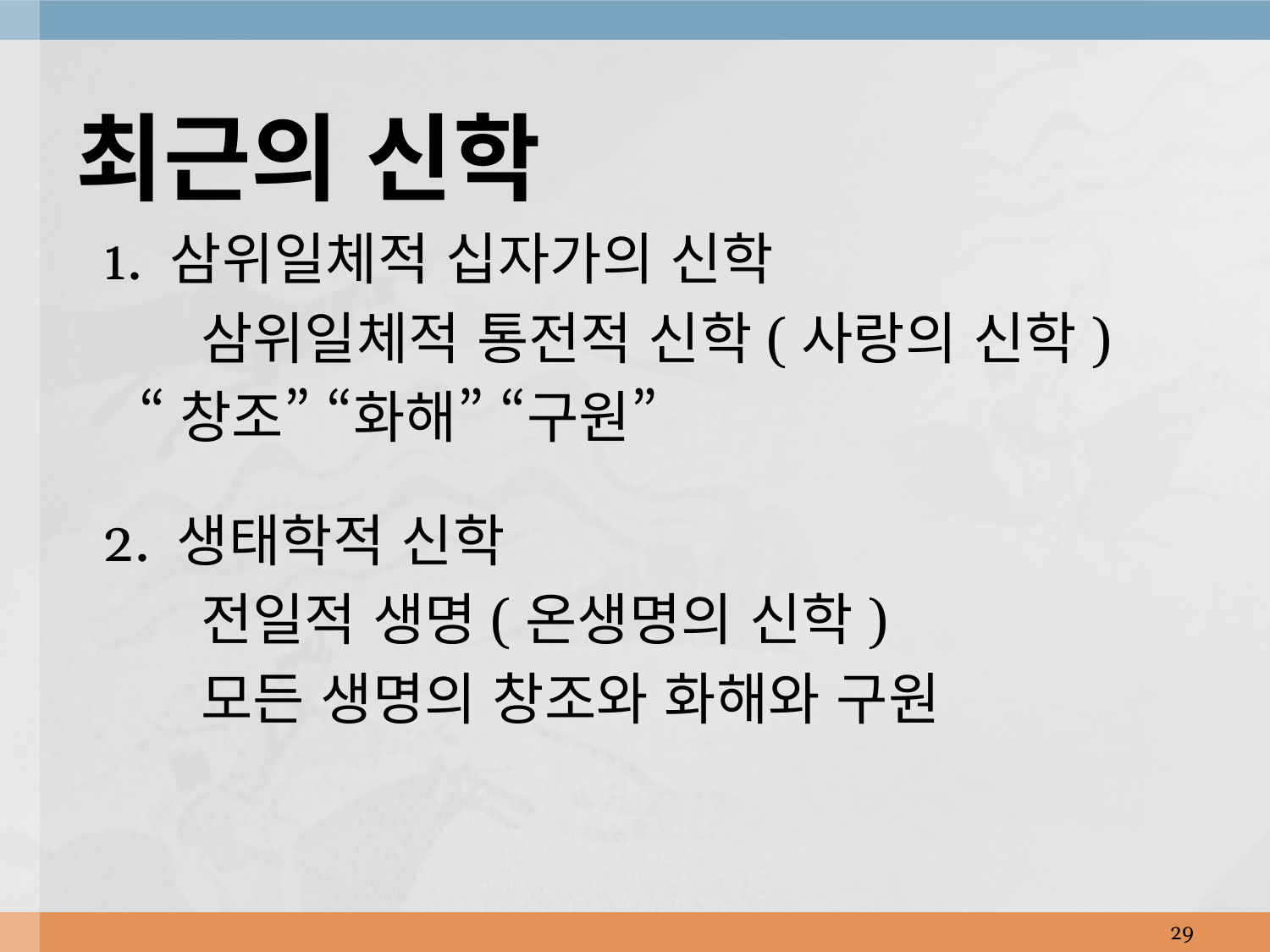

최근의 신학
  1. 삼위일체적 십자가의 신학
       삼위일체적 통전적 신학(사랑의 신학)
    “창조” “화해” “구원”

  2. 생태학적 신학
       전일적 생명(온생명의 신학)
       모든 생명의 창조와 화해와 구원

29